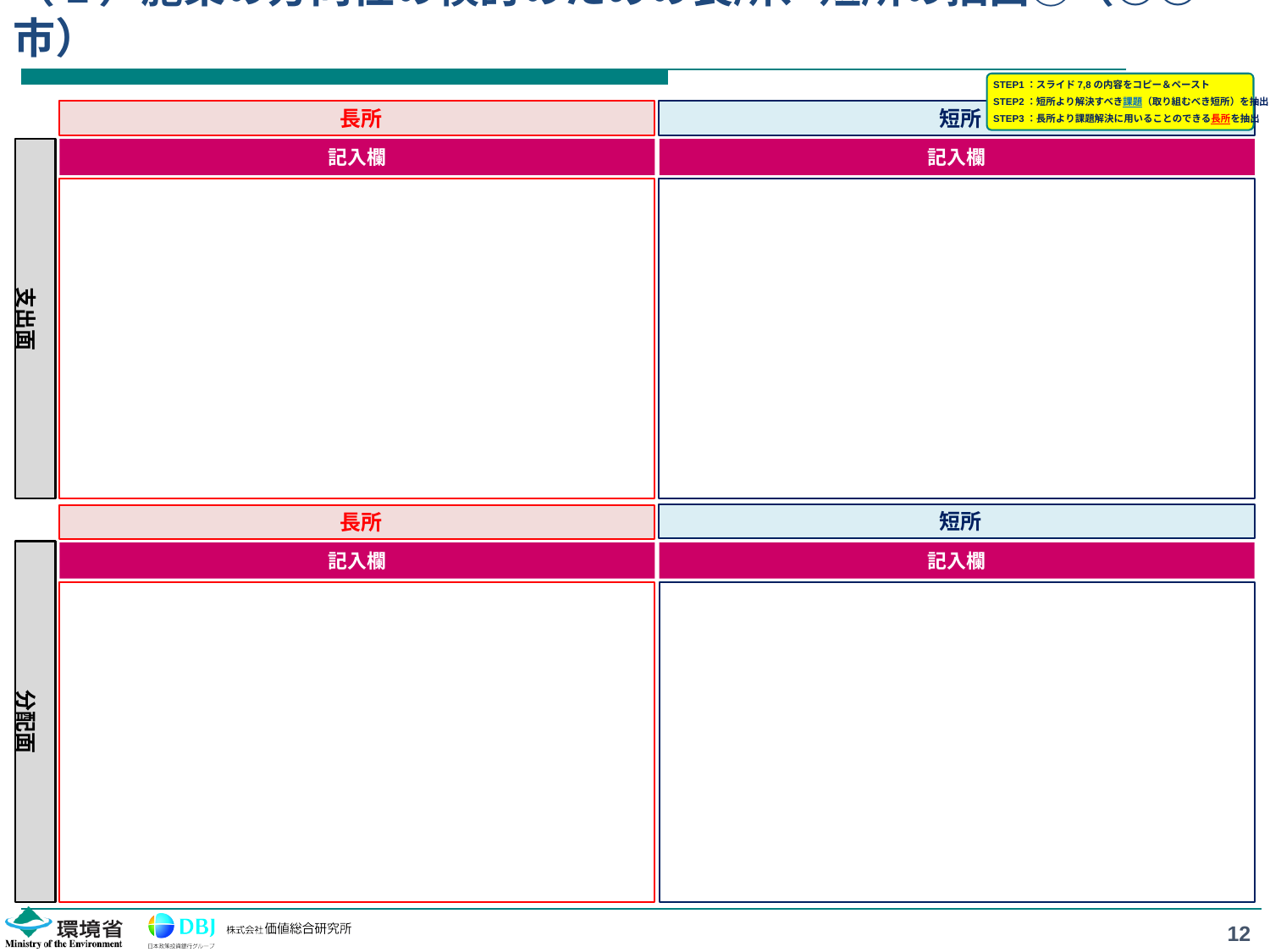

# （1）施策の方向性の検討のための長所、短所の抽出②（○○市）
STEP1：スライド7,8の内容をコピー＆ペースト
STEP2：短所より解決すべき課題（取り組むべき短所）を抽出
STEP3：長所より課題解決に用いることのできる長所を抽出
長所
短所
記入欄
記入欄
支出面

短所
長所
分配面
記入欄
記入欄

12